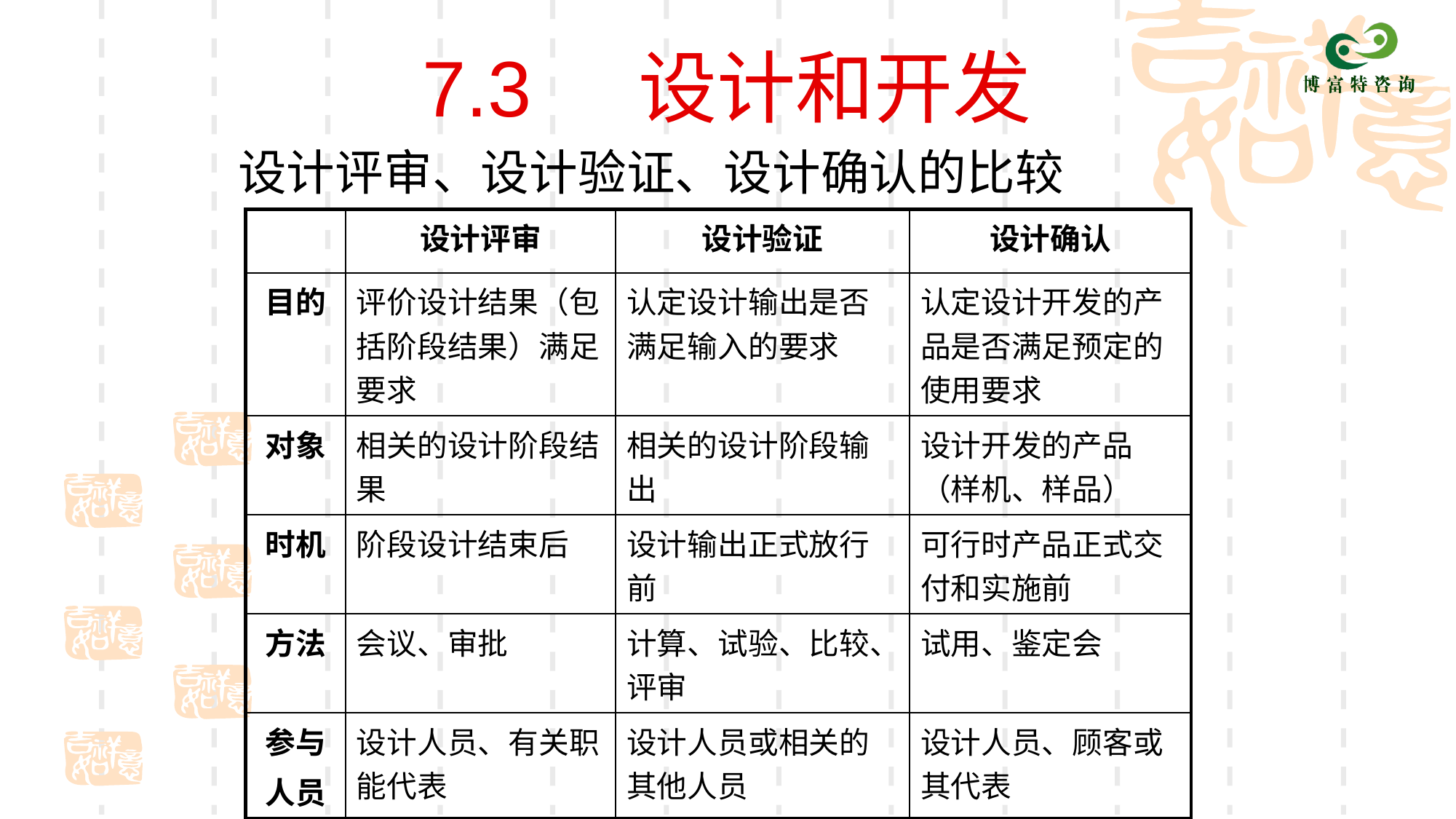

# 7.3    设计和开发
设计评审、设计验证、设计确认的比较

|  | 设计评审 | 设计验证 | 设计确认 |
| --- | --- | --- | --- |
| 目的 | 评价设计结果（包括阶段结果）满足要求 | 认定设计输出是否满足输入的要求 | 认定设计开发的产品是否满足预定的使用要求 |
| 对象 | 相关的设计阶段结果 | 相关的设计阶段输出 | 设计开发的产品（样机、样品） |
| 时机 | 阶段设计结束后 | 设计输出正式放行前 | 可行时产品正式交付和实施前 |
| 方法 | 会议、审批 | 计算、试验、比较、评审 | 试用、鉴定会 |
| 参与 人员 | 设计人员、有关职能代表 | 设计人员或相关的其他人员 | 设计人员、顾客或其代表 |